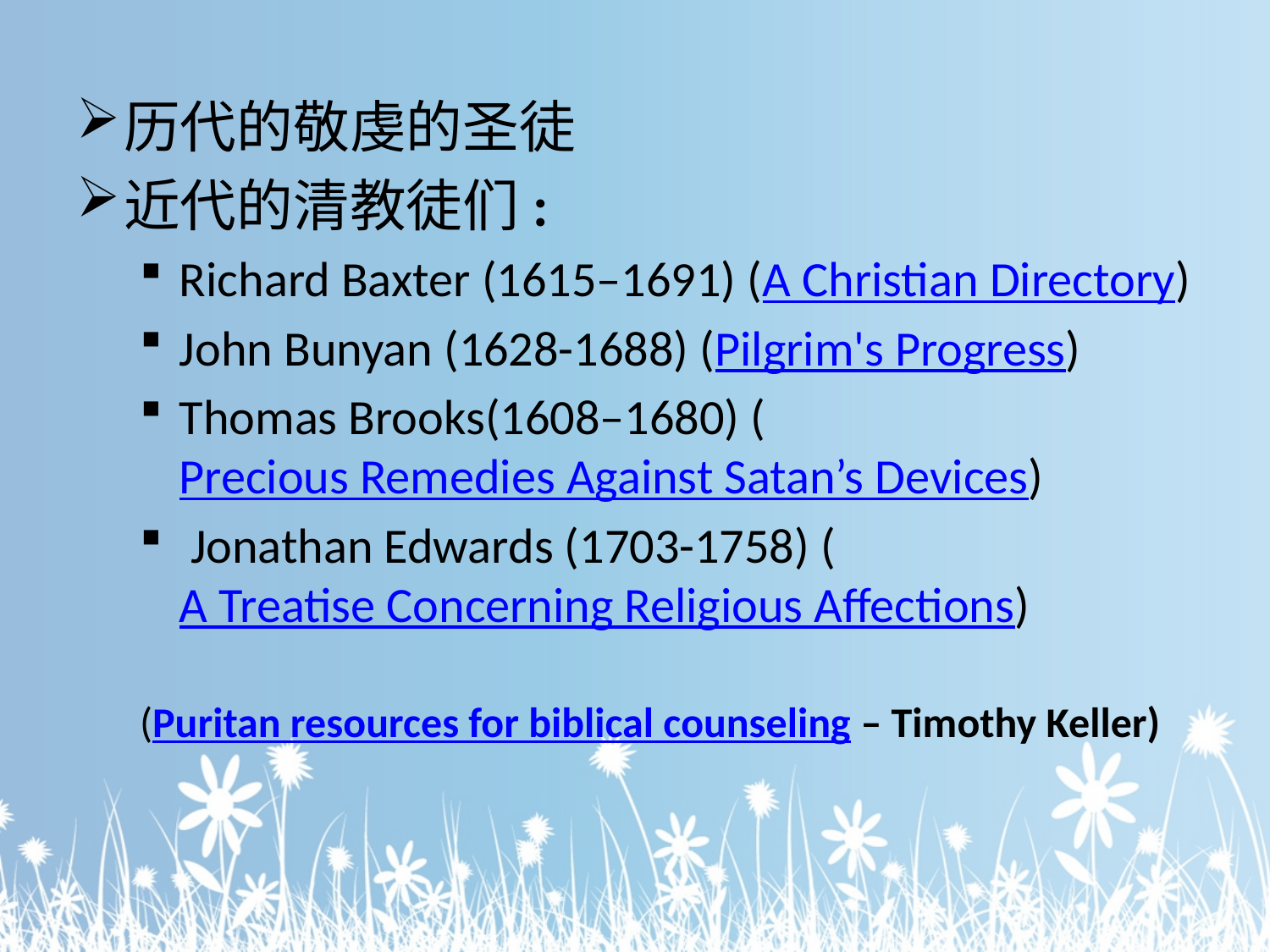

历代的敬虔的圣徒
近代的清教徒们:
Richard Baxter (1615–1691) (A Christian Directory)
John Bunyan (1628-1688) (Pilgrim's Progress)
Thomas Brooks(1608–1680) (Precious Remedies Against Satan’s Devices)
 Jonathan Edwards (1703-1758) ( A Treatise Concerning Religious Affections)

(Puritan resources for biblical counseling – Timothy Keller)